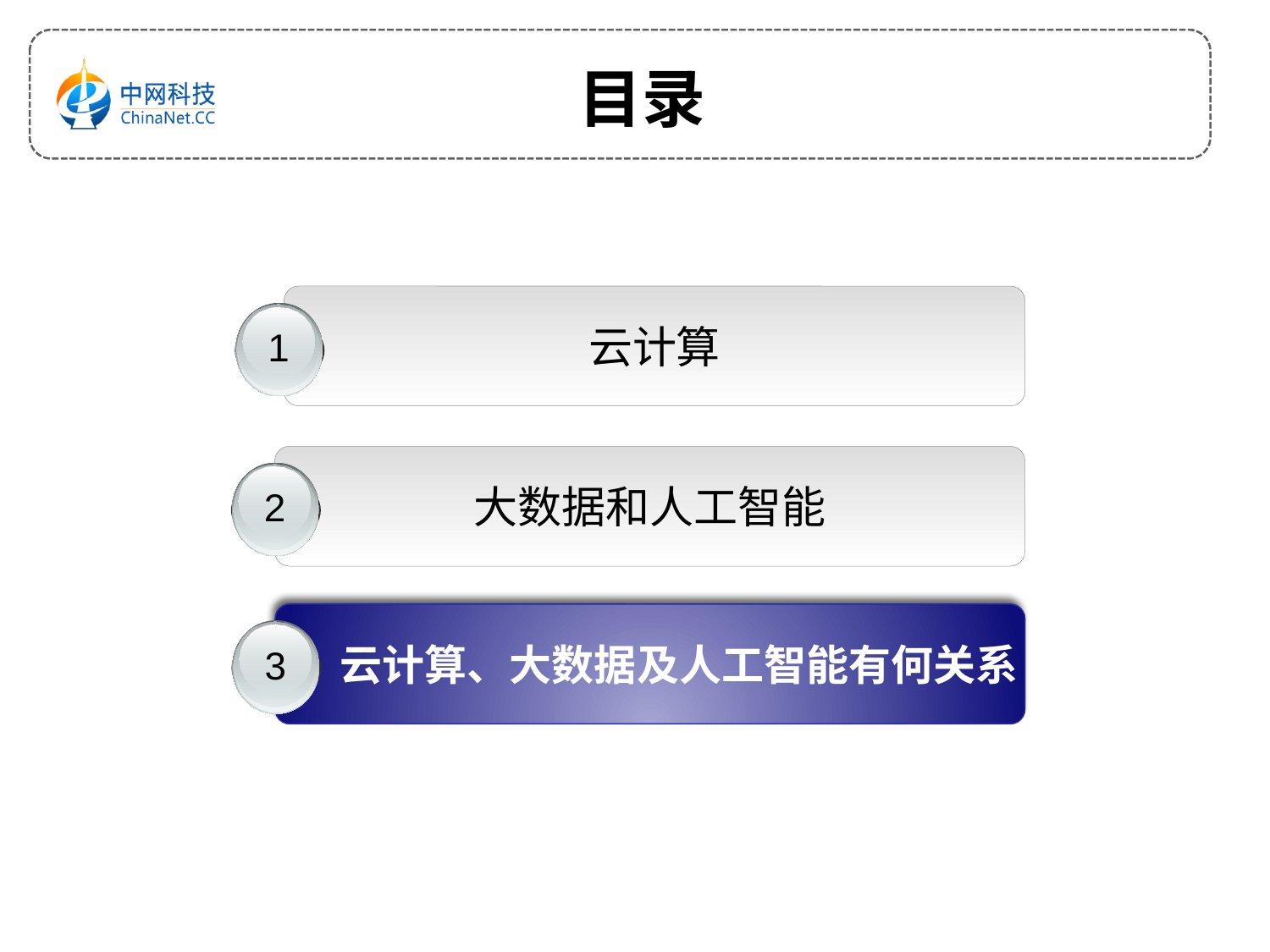

目录
云计算

1
大数据和人工智能

2
     云计算、大数据及人工智能有何关系

3